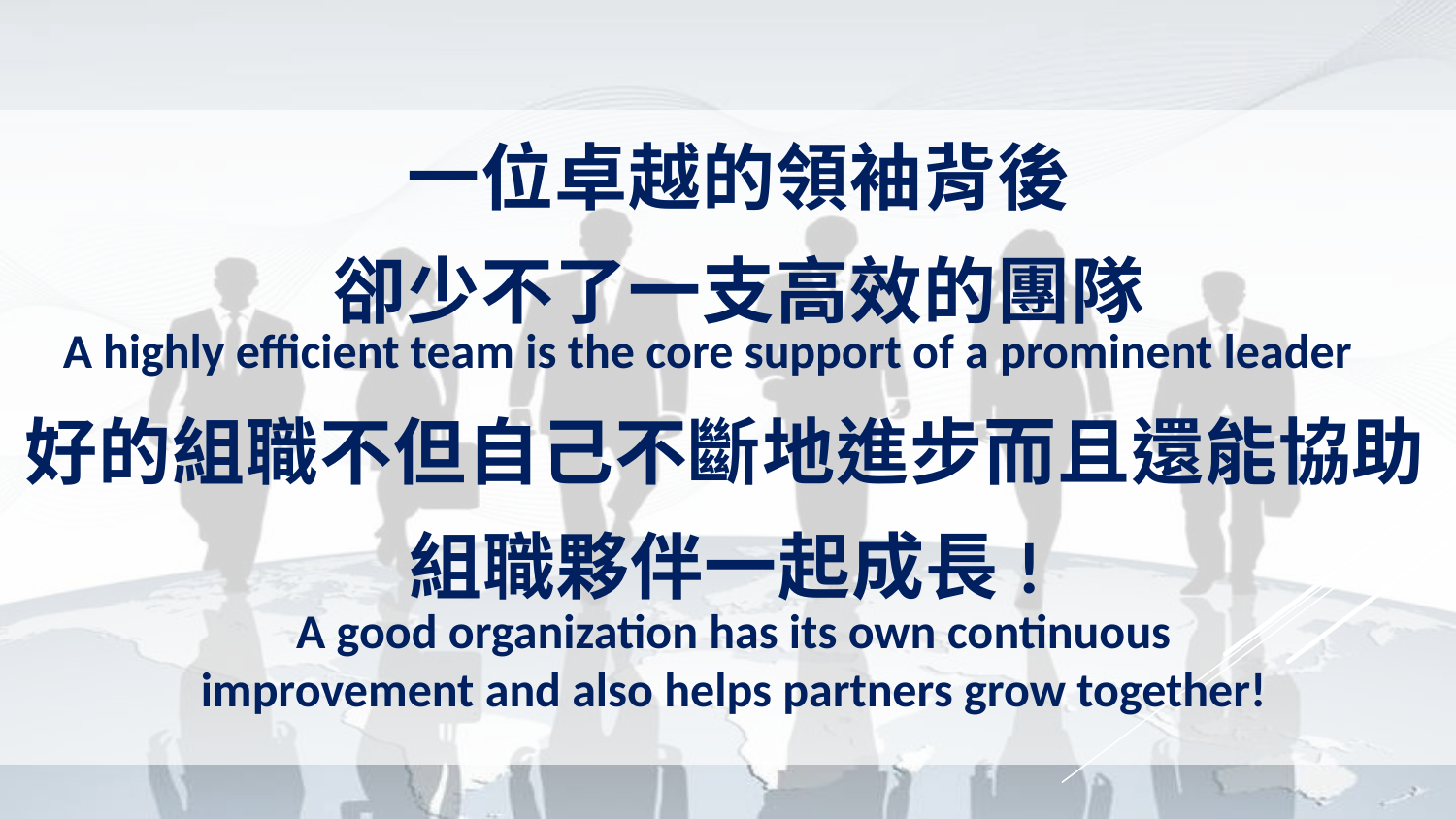

一位卓越的領袖背後
卻少不了一支高效的團隊

A highly efficient team is the core support of a prominent leader
好的組職不但自己不斷地進步而且還能協助
組職夥伴一起成長!
A good organization has its own continuous improvement and also helps partners grow together!